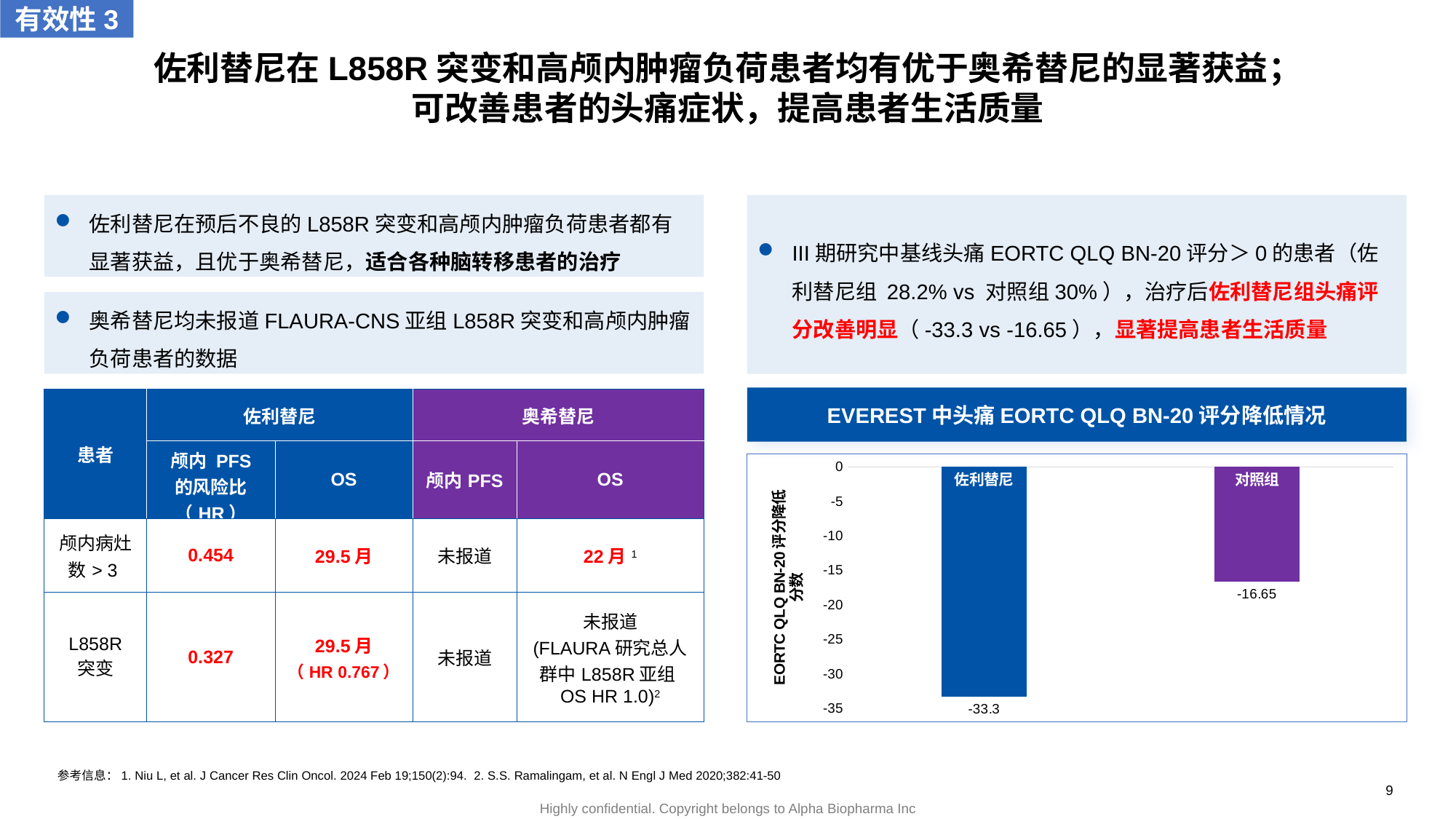

有效性3
佐利替尼在L858R突变和高颅内肿瘤负荷患者均有优于奥希替尼的显著获益；
可改善患者的头痛症状，提高患者生活质量

III期研究中基线头痛EORTC QLQ BN-20评分＞0的患者（佐利替尼组 28.2% vs 对照组30%），治疗后佐利替尼组头痛评分改善明显（-33.3 vs -16.65），显著提高患者生活质量
佐利替尼在预后不良的L858R突变和高颅内肿瘤负荷患者都有显著获益，且优于奥希替尼，适合各种脑转移患者的治疗
奥希替尼均未报道FLAURA-CNS亚组L858R突变和高颅内肿瘤负荷患者的数据
EVEREST中头痛EORTC QLQ BN-20评分降低情况
| 患者 | 佐利替尼 |  | 奥希替尼 |  |
| --- | --- | --- | --- | --- |
|  | 颅内 PFS 的风险比（HR） | OS | 颅内PFS | OS |
| 颅内病灶数> 3 | 0.454 | 29.5月 | 未报道 | 22月1 |
| L858R 突变 | 0.327 | 29.5月 （HR 0.767） | 未报道 | 未报道 (FLAURA研究总人群中L858R亚组OS HR 1.0)2 |

### Chart

| Category |  |
|---|---|
| 佐利替尼 | -33.3 |
| 对照组 | -16.65 |
参考信息：1. Niu L, et al. J Cancer Res Clin Oncol. 2024 Feb 19;150(2):94.  2. S.S. Ramalingam, et al. N Engl J Med 2020;382:41-50